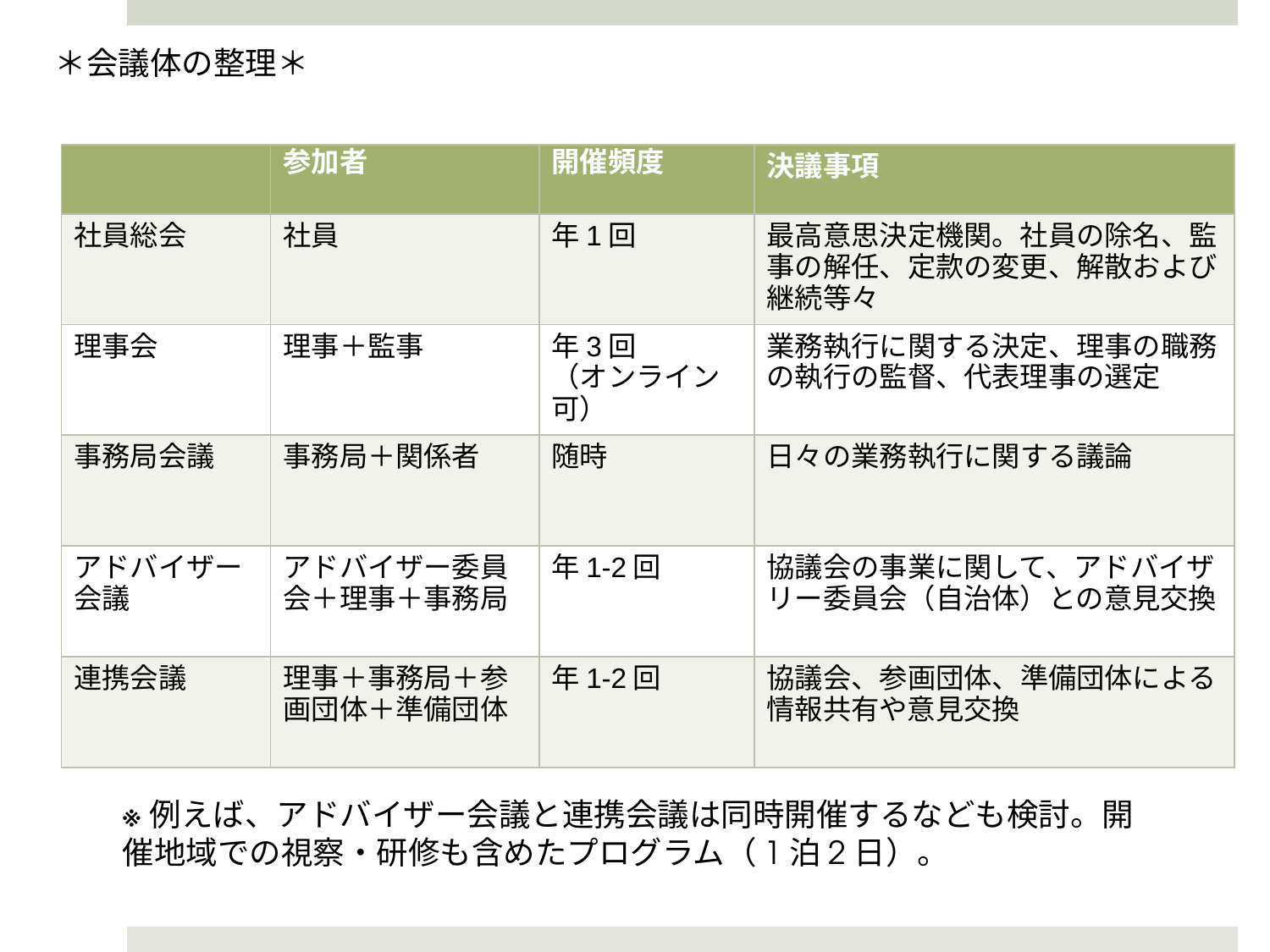

＊会議体の整理＊
|  | 参加者 | 開催頻度 | 決議事項 |
| --- | --- | --- | --- |
| 社員総会 | 社員 | 年1回 | 最高意思決定機関。社員の除名、監事の解任、定款の変更、解散および継続等々 |
| 理事会 | 理事＋監事 | 年3回 （オンライン可） | 業務執行に関する決定、理事の職務の執行の監督、代表理事の選定 |
| 事務局会議 | 事務局＋関係者 | 随時 | 日々の業務執行に関する議論 |
| アドバイザー会議 | アドバイザー委員会＋理事＋事務局 | 年1-2回 | 協議会の事業に関して、アドバイザリー委員会（自治体）との意見交換 |
| 連携会議 | 理事＋事務局＋参画団体＋準備団体 | 年1-2回 | 協議会、参画団体、準備団体による情報共有や意見交換 |
※例えば、アドバイザー会議と連携会議は同時開催するなども検討。開催地域での視察・研修も含めたプログラム（1泊2日）。